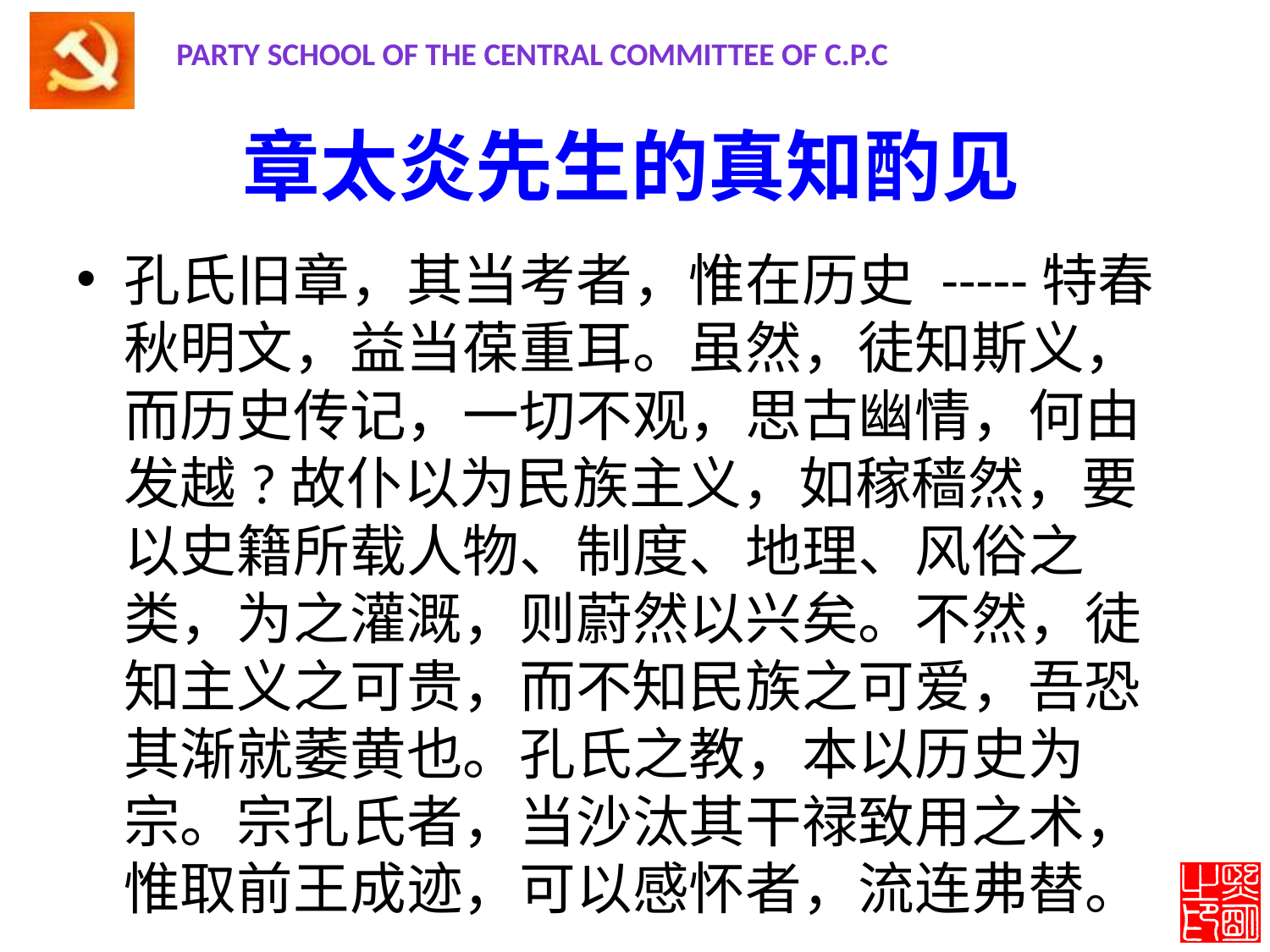

# 章太炎先生的真知酌见
孔氏旧章，其当考者，惟在历史 -----特春秋明文，益当葆重耳。虽然，徒知斯义，而历史传记，一切不观，思古幽情，何由发越?故仆以为民族主义，如稼穑然，要以史籍所载人物、制度、地理、风俗之类，为之灌溉，则蔚然以兴矣。不然，徒知主义之可贵，而不知民族之可爱，吾恐其渐就萎黄也。孔氏之教，本以历史为宗。宗孔氏者，当沙汰其干禄致用之术，惟取前王成迹，可以感怀者，流连弗替。